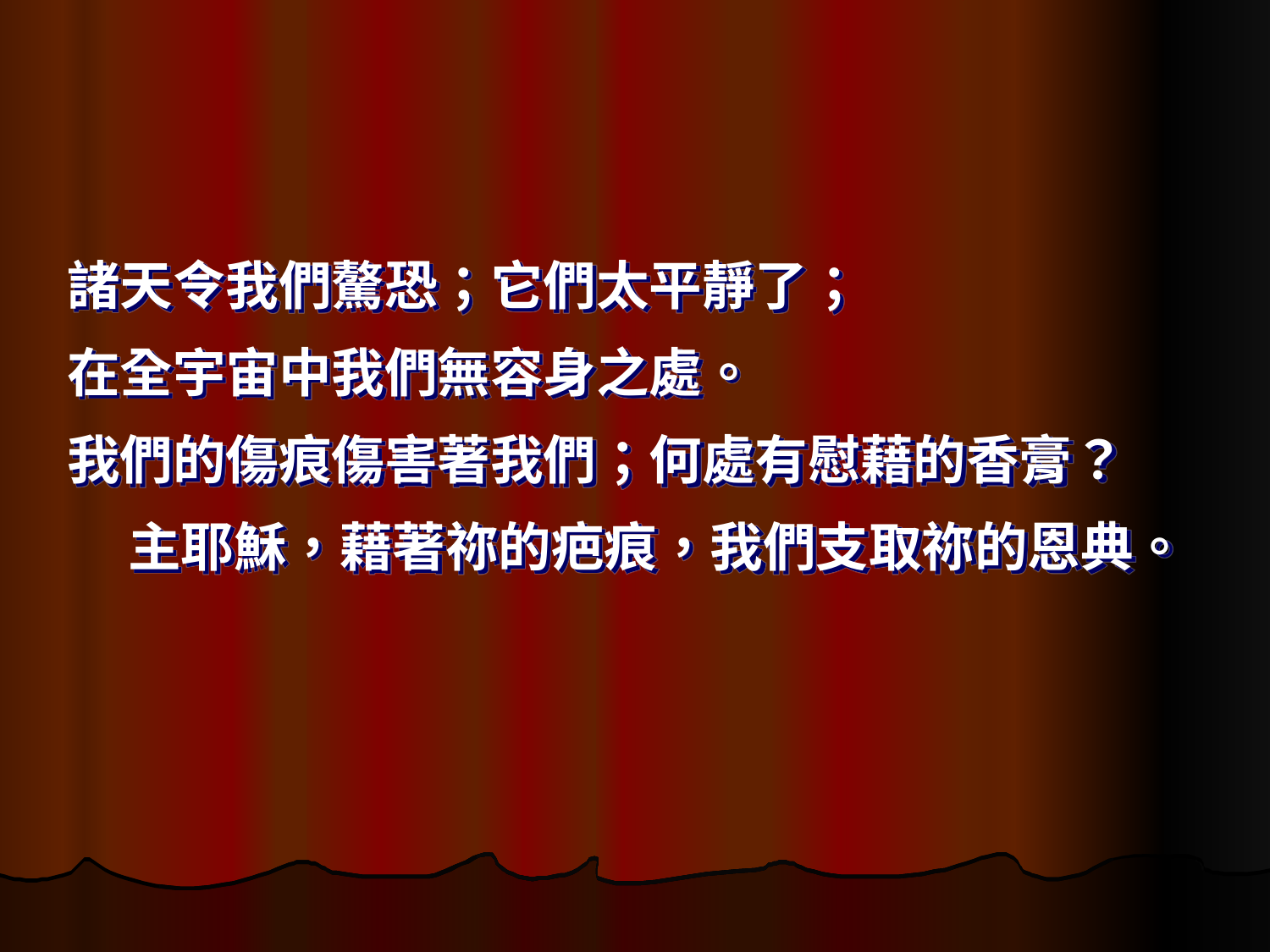

諸天令我們驁恐；它們太平靜了；
在全宇宙中我們無容身之處。
我們的傷痕傷害著我們；何處有慰藉的香膏？
    主耶穌，藉著祢的疤痕，我們支取祢的恩典。